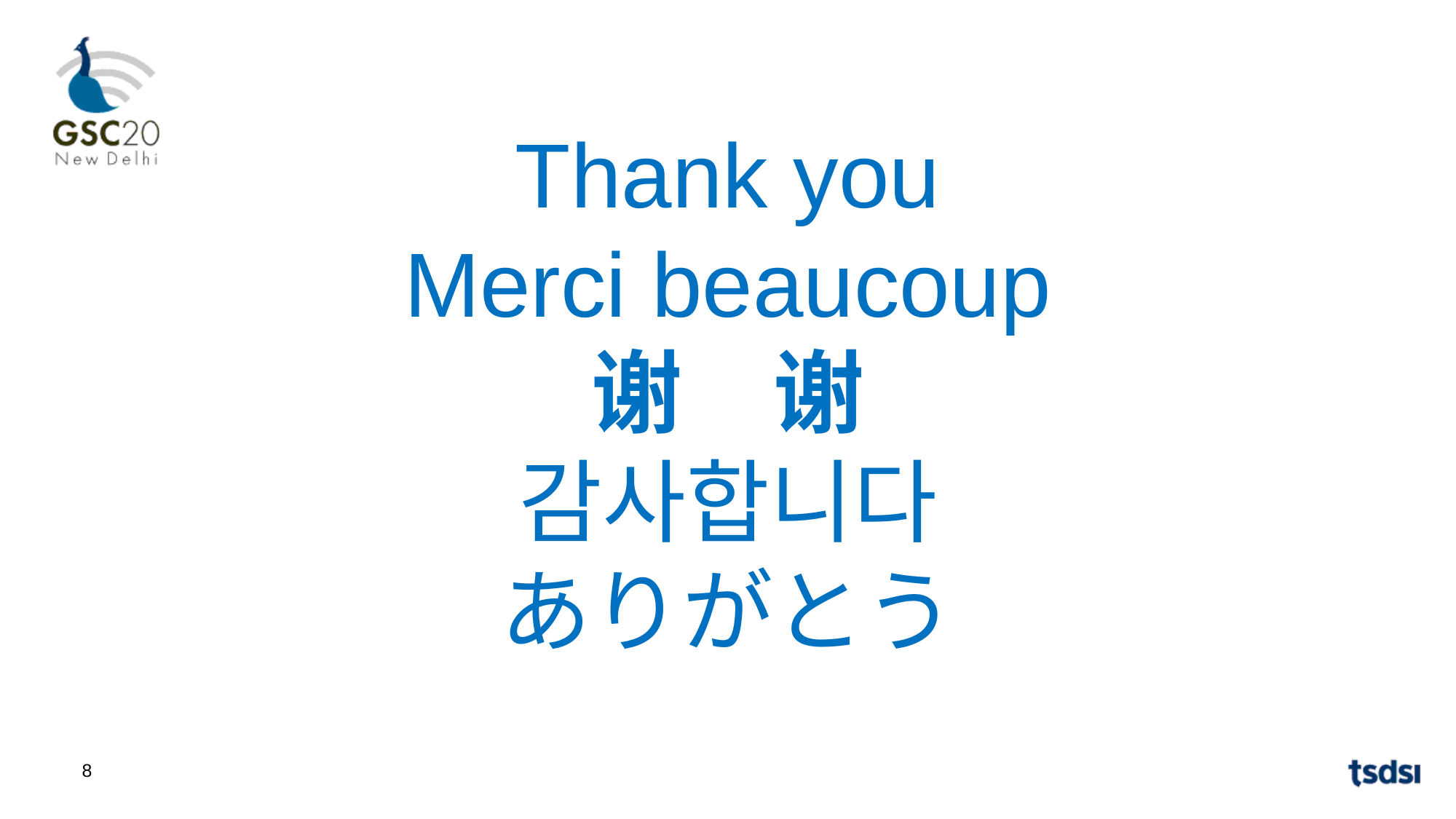

Thank you
Merci beaucoup
谢　谢
감사합니다
ありがとう

8